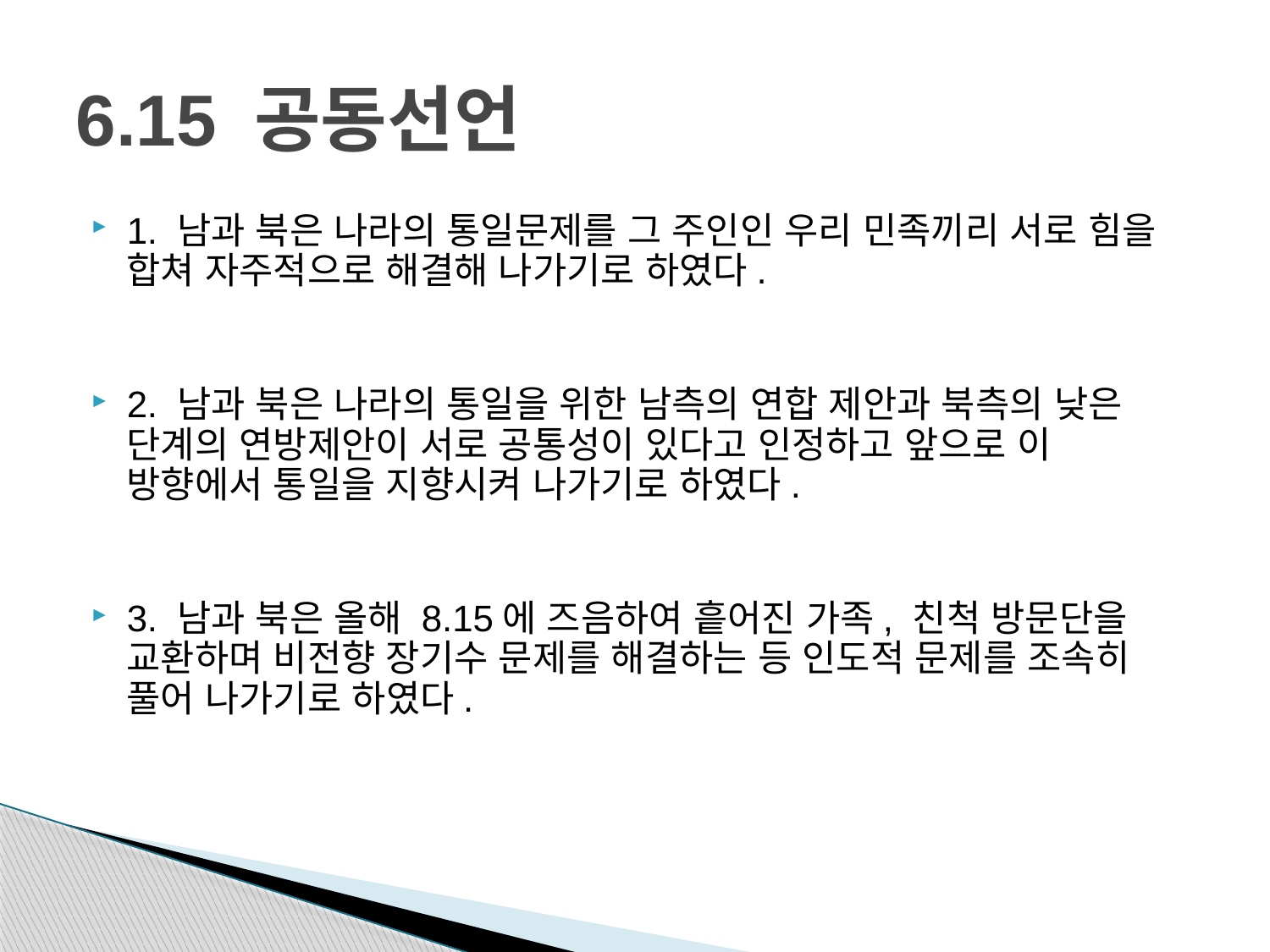

# 6.15 공동선언
1. 남과 북은 나라의 통일문제를 그 주인인 우리 민족끼리 서로 힘을 합쳐 자주적으로 해결해 나가기로 하였다.

2. 남과 북은 나라의 통일을 위한 남측의 연합 제안과 북측의 낮은 단계의 연방제안이 서로 공통성이 있다고 인정하고 앞으로 이 방향에서 통일을 지향시켜 나가기로 하였다.

3. 남과 북은 올해 8.15에 즈음하여 흩어진 가족, 친척 방문단을 교환하며 비전향 장기수 문제를 해결하는 등 인도적 문제를 조속히 풀어 나가기로 하였다.